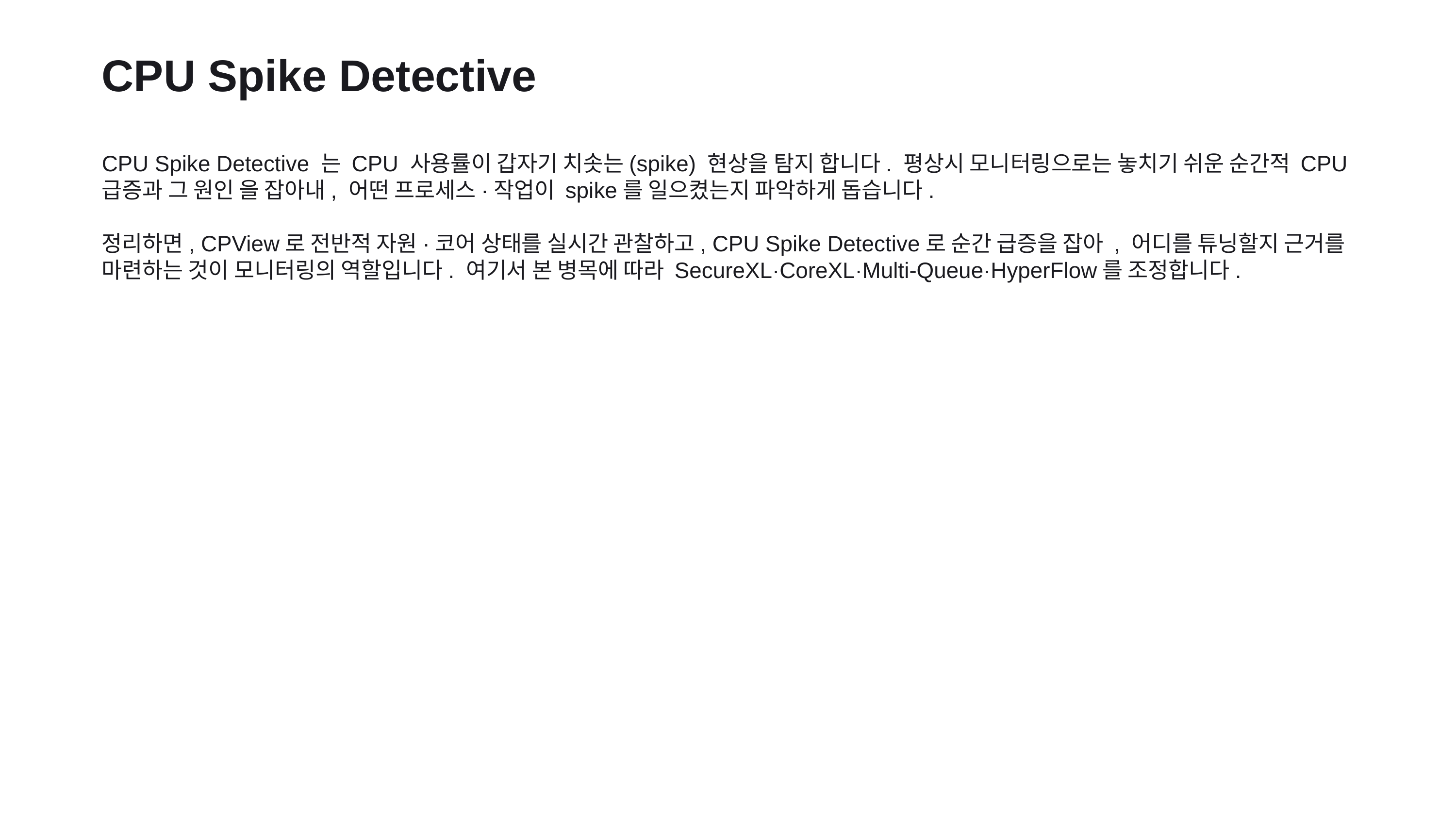

CPU Spike Detective
CPU Spike Detective 는 CPU 사용률이 갑자기 치솟는(spike) 현상을 탐지 합니다. 평상시 모니터링으로는 놓치기 쉬운 순간적 CPU 급증과 그 원인 을 잡아내, 어떤 프로세스·작업이 spike를 일으켰는지 파악하게 돕습니다.

정리하면, CPView로 전반적 자원·코어 상태를 실시간 관찰하고, CPU Spike Detective로 순간 급증을 잡아 , 어디를 튜닝할지 근거를 마련하는 것이 모니터링의 역할입니다. 여기서 본 병목에 따라 SecureXL·CoreXL·Multi-Queue·HyperFlow를 조정합니다.